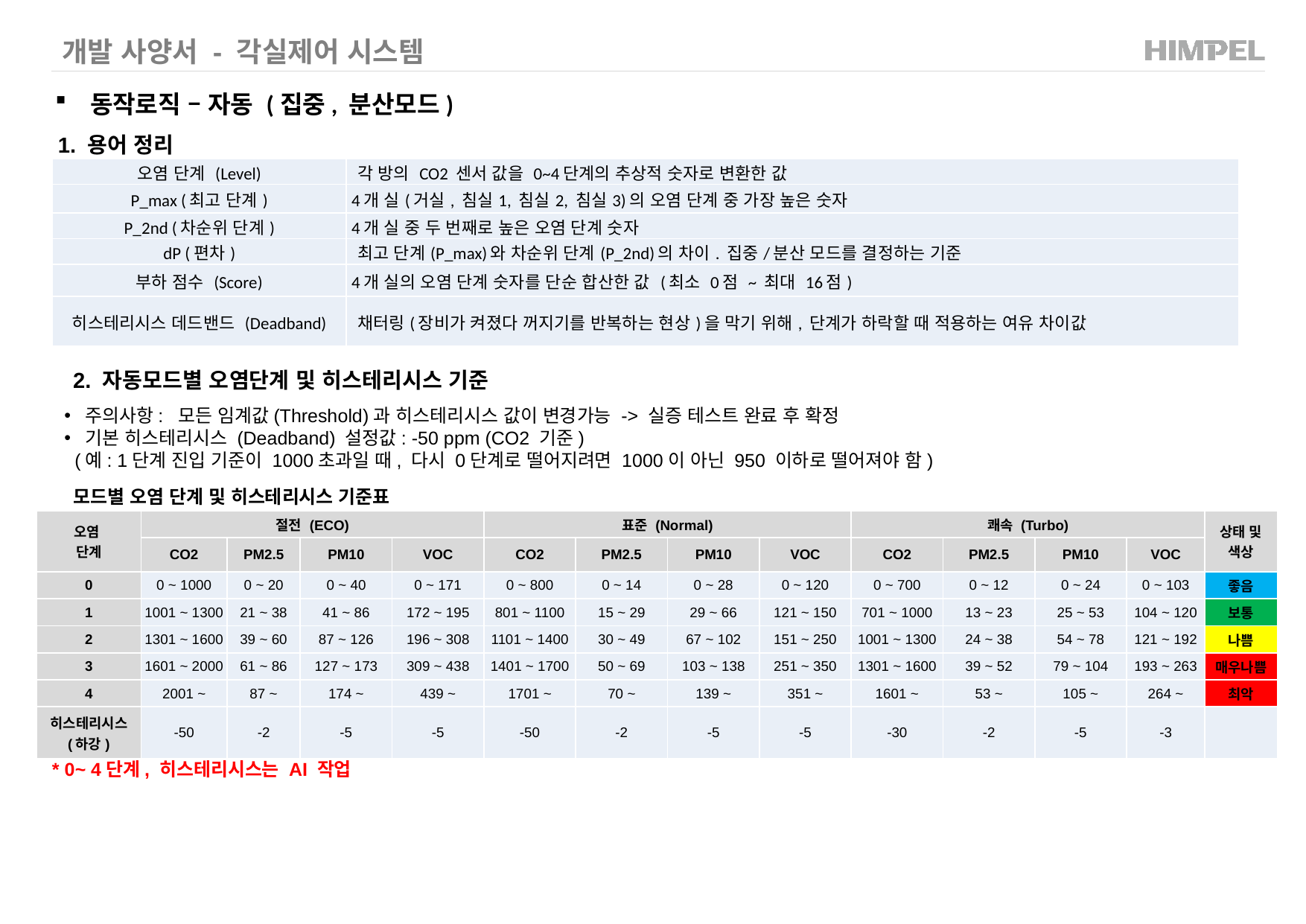

개발 사양서 - 각실제어 시스템
동작로직 – 자동 (집중, 분산모드)
1. 용어 정리
| 오염 단계 (Level) | 각 방의 CO2 센서 값을 0~4단계의 추상적 숫자로 변환한 값 |
| --- | --- |
| P\_max (최고 단계) | 4개 실(거실, 침실1, 침실2, 침실3)의 오염 단계 중 가장 높은 숫자 |
| P\_2nd (차순위 단계) | 4개 실 중 두 번째로 높은 오염 단계 숫자 |
| dP (편차) | 최고 단계(P\_max)와 차순위 단계(P\_2nd)의 차이. 집중/분산 모드를 결정하는 기준 |
| 부하 점수 (Score) | 4개 실의 오염 단계 숫자를 단순 합산한 값 (최소 0점 ~ 최대 16점) |
| 히스테리시스 데드밴드 (Deadband) | 채터링(장비가 켜졌다 꺼지기를 반복하는 현상)을 막기 위해, 단계가 하락할 때 적용하는 여유 차이값 |
2. 자동모드별 오염단계 및 히스테리시스 기준
주의사항:  모든 임계값(Threshold)과 히스테리시스 값이 변경가능 -> 실증 테스트 완료 후 확정
기본 히스테리시스 (Deadband) 설정값: -50 ppm (CO2 기준)
  (예: 1단계 진입 기준이 1000초과일 때, 다시 0단계로 떨어지려면 1000이 아닌 950 이하로 떨어져야 함)
모드별 오염 단계 및 히스테리시스 기준표
| 오염 단계 | 절전 (ECO) |  |  |  | 표준 (Normal) |  |  |  | 쾌속 (Turbo) |  |  |  | 상태 및 색상 |
| --- | --- | --- | --- | --- | --- | --- | --- | --- | --- | --- | --- | --- | --- |
|  | CO2 | PM2.5 | PM10 | VOC | CO2 | PM2.5 | PM10 | VOC | CO2 | PM2.5 | PM10 | VOC |  |
| 0 | 0 ~ 1000 | 0 ~ 20 | 0 ~ 40 | 0 ~ 171 | 0 ~ 800 | 0 ~ 14 | 0 ~ 28 | 0 ~ 120 | 0 ~ 700 | 0 ~ 12 | 0 ~ 24 | 0 ~ 103 | 좋음 |
| 1 | 1001 ~ 1300 | 21 ~ 38 | 41 ~ 86 | 172 ~ 195 | 801 ~ 1100 | 15 ~ 29 | 29 ~ 66 | 121 ~ 150 | 701 ~ 1000 | 13 ~ 23 | 25 ~ 53 | 104 ~ 120 | 보통 |
| 2 | 1301 ~ 1600 | 39 ~ 60 | 87 ~ 126 | 196 ~ 308 | 1101 ~ 1400 | 30 ~ 49 | 67 ~ 102 | 151 ~ 250 | 1001 ~ 1300 | 24 ~ 38 | 54 ~ 78 | 121 ~ 192 | 나쁨 |
| 3 | 1601 ~ 2000 | 61 ~ 86 | 127 ~ 173 | 309 ~ 438 | 1401 ~ 1700 | 50 ~ 69 | 103 ~ 138 | 251 ~ 350 | 1301 ~ 1600 | 39 ~ 52 | 79 ~ 104 | 193 ~ 263 | 매우나쁨 |
| 4 | 2001 ~ | 87 ~ | 174 ~ | 439 ~ | 1701 ~ | 70 ~ | 139 ~ | 351 ~ | 1601 ~ | 53 ~ | 105 ~ | 264 ~ | 최악 |
| 히스테리시스 (하강) | -50 | -2 | -5 | -5 | -50 | -2 | -5 | -5 | -30 | -2 | -5 | -3 |  |
* 0~ 4단계, 히스테리시스는 AI 작업